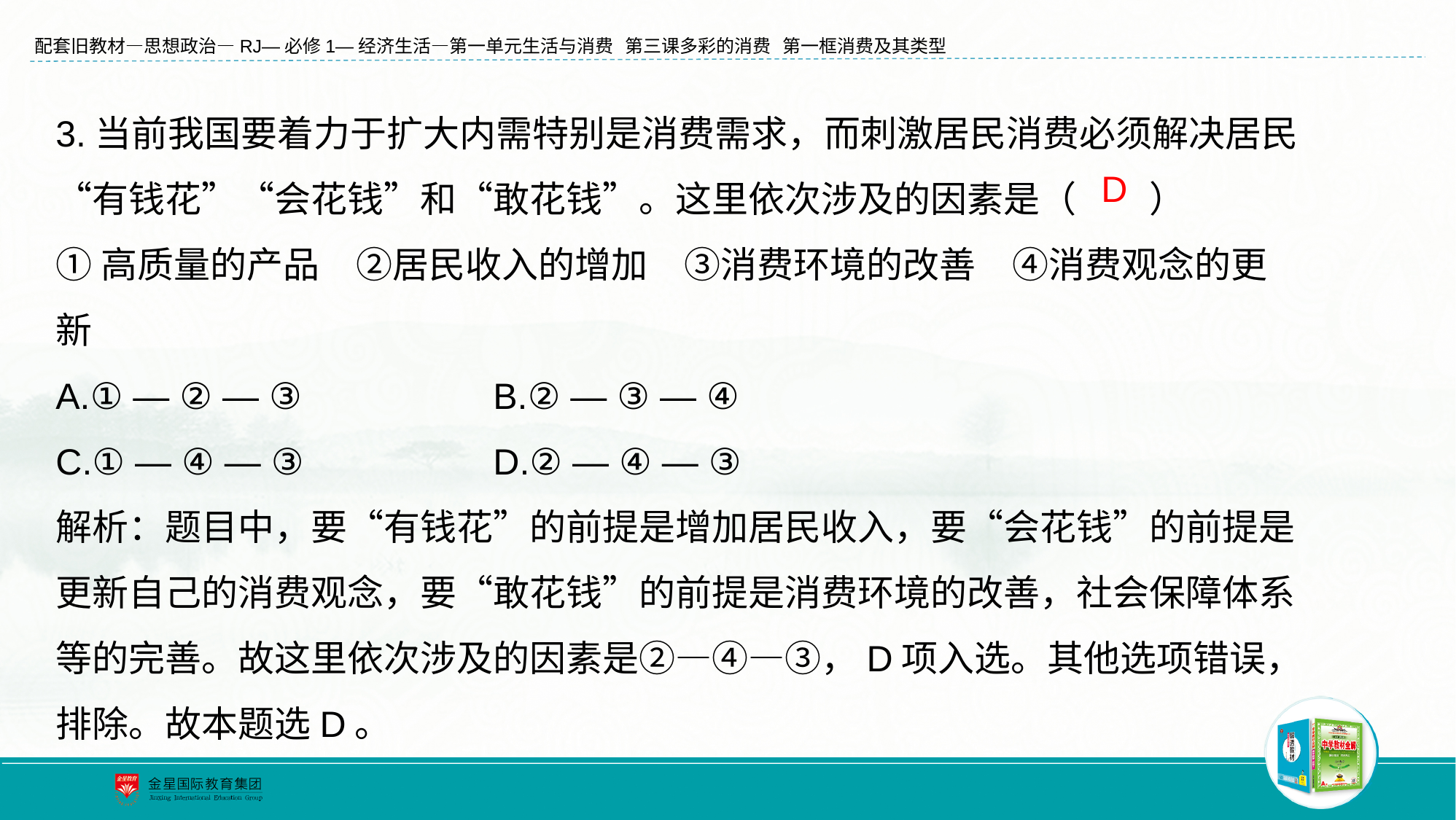

3.当前我国要着力于扩大内需特别是消费需求，而刺激居民消费必须解决居民“有钱花”“会花钱”和“敢花钱”。这里依次涉及的因素是（　　）
①高质量的产品　②居民收入的增加　③消费环境的改善　④消费观念的更新
A.① — ② — ③		B.② — ③ — ④
C.① — ④ — ③		D.② — ④ — ③
解析：题目中，要“有钱花”的前提是增加居民收入，要“会花钱”的前提是更新自己的消费观念，要“敢花钱”的前提是消费环境的改善，社会保障体系等的完善。故这里依次涉及的因素是②—④—③，D项入选。其他选项错误，排除。故本题选D。
D